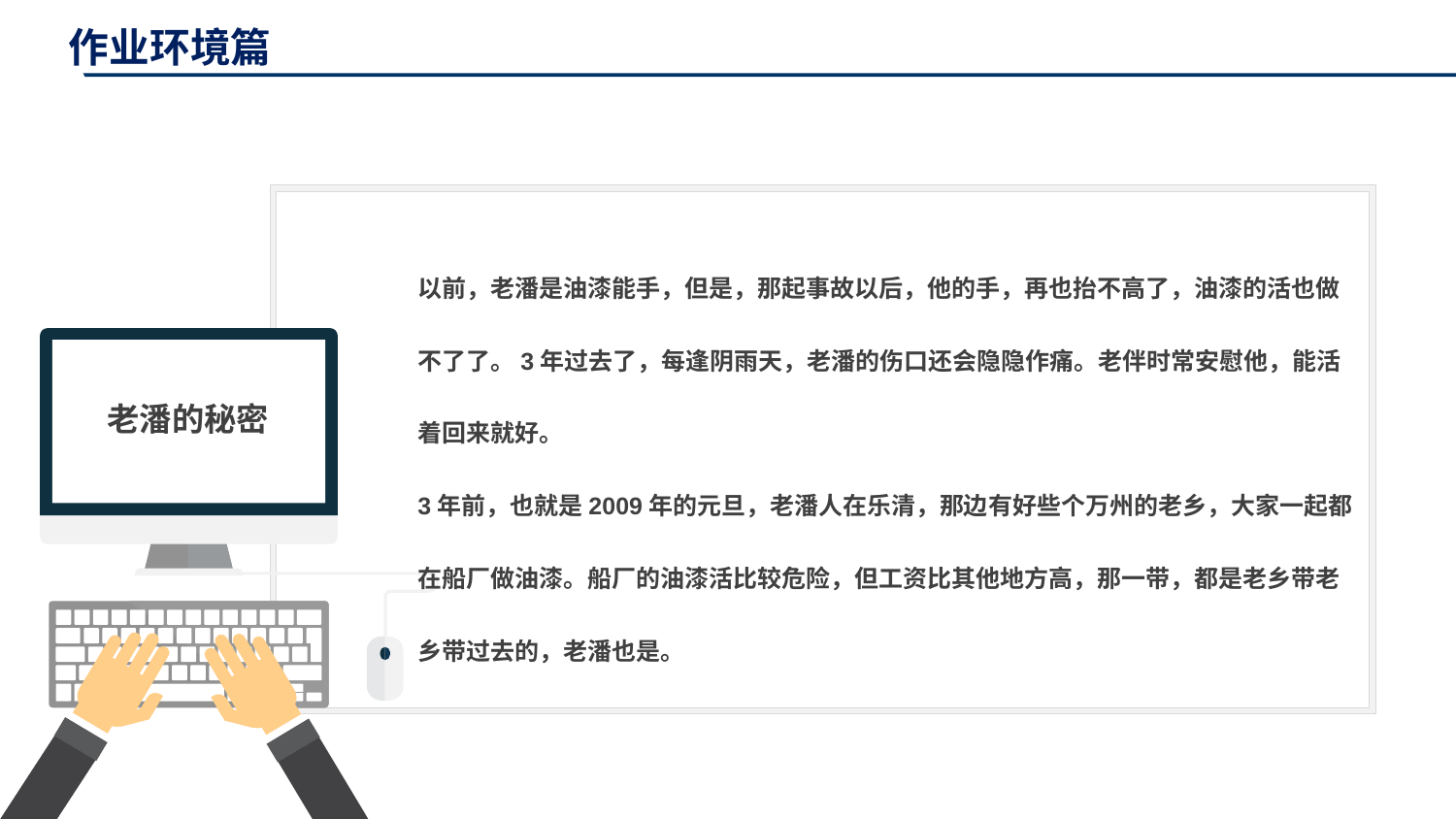

作业环境篇

以前，老潘是油漆能手，但是，那起事故以后，他的手，再也抬不高了，油漆的活也做不了了。3年过去了，每逢阴雨天，老潘的伤口还会隐隐作痛。老伴时常安慰他，能活着回来就好。
3年前，也就是2009年的元旦，老潘人在乐清，那边有好些个万州的老乡，大家一起都在船厂做油漆。船厂的油漆活比较危险，但工资比其他地方高，那一带，都是老乡带老乡带过去的，老潘也是。

老潘的秘密